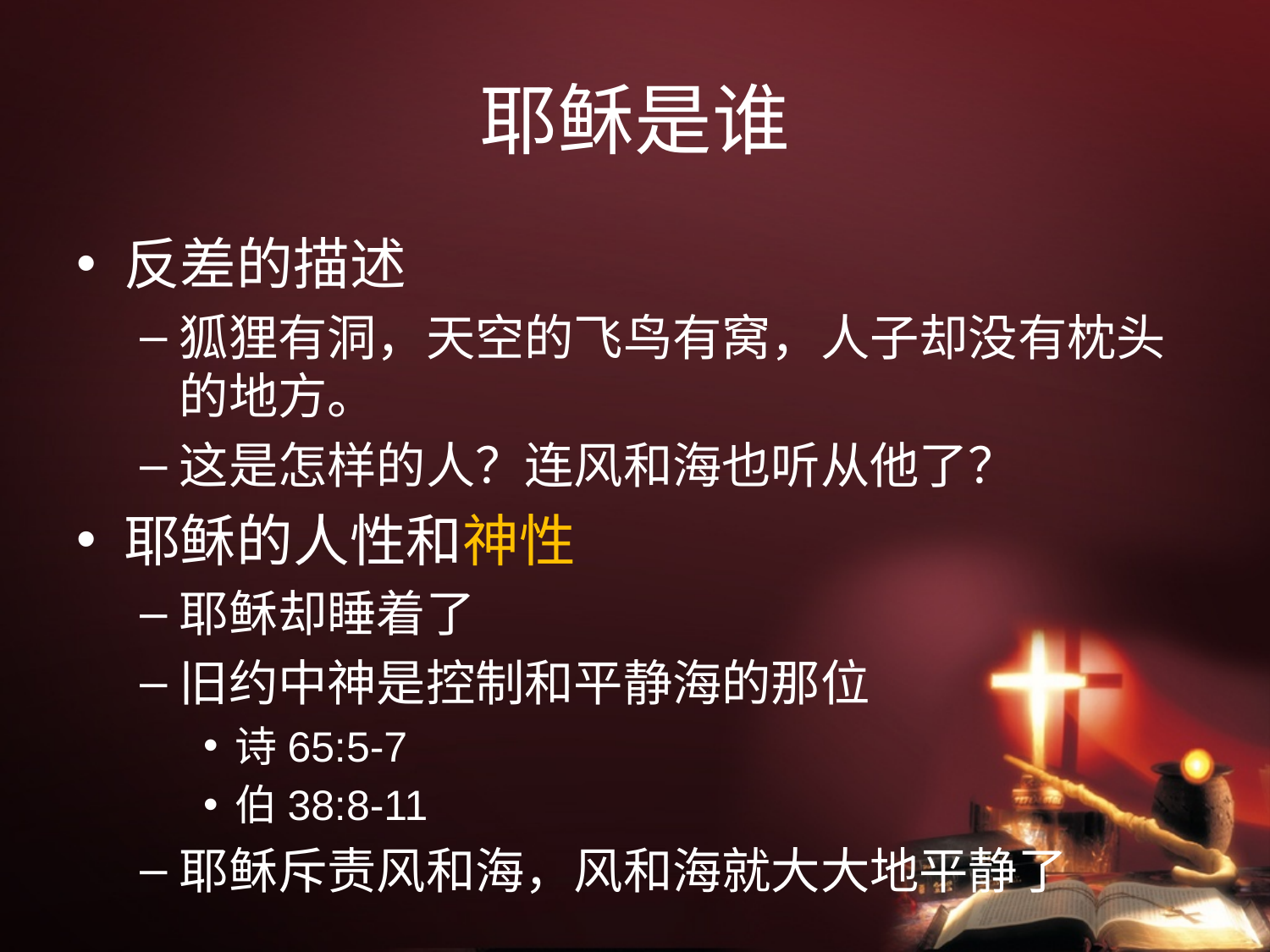

# 耶稣是谁
反差的描述
狐狸有洞，天空的飞鸟有窝，人子却没有枕头的地方。
这是怎样的人？连风和海也听从他了？
耶稣的人性和神性
耶稣却睡着了
旧约中神是控制和平静海的那位
诗65:5-7
伯38:8-11
耶稣斥责风和海，风和海就大大地平静了